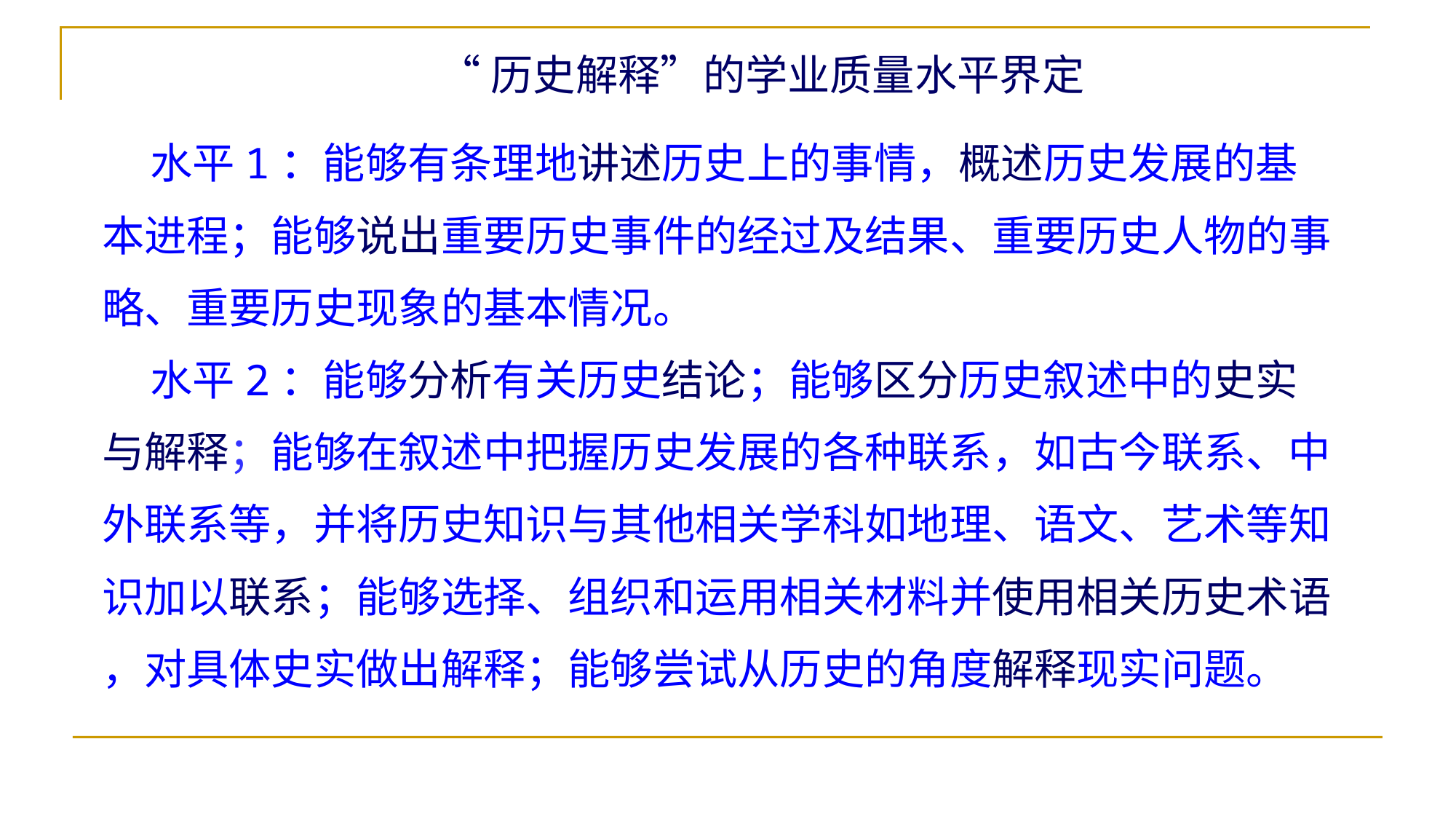

# “历史解释”的学业质量水平界定
    水平1：能够有条理地讲述历史上的事情，概述历史发展的基
本进程；能够说出重要历史事件的经过及结果、重要历史人物的事
略、重要历史现象的基本情况。
    水平2：能够分析有关历史结论；能够区分历史叙述中的史实
与解释；能够在叙述中把握历史发展的各种联系，如古今联系、中
外联系等，并将历史知识与其他相关学科如地理、语文、艺术等知
识加以联系；能够选择、组织和运用相关材料并使用相关历史术语
，对具体史实做出解释；能够尝试从历史的角度解释现实问题。